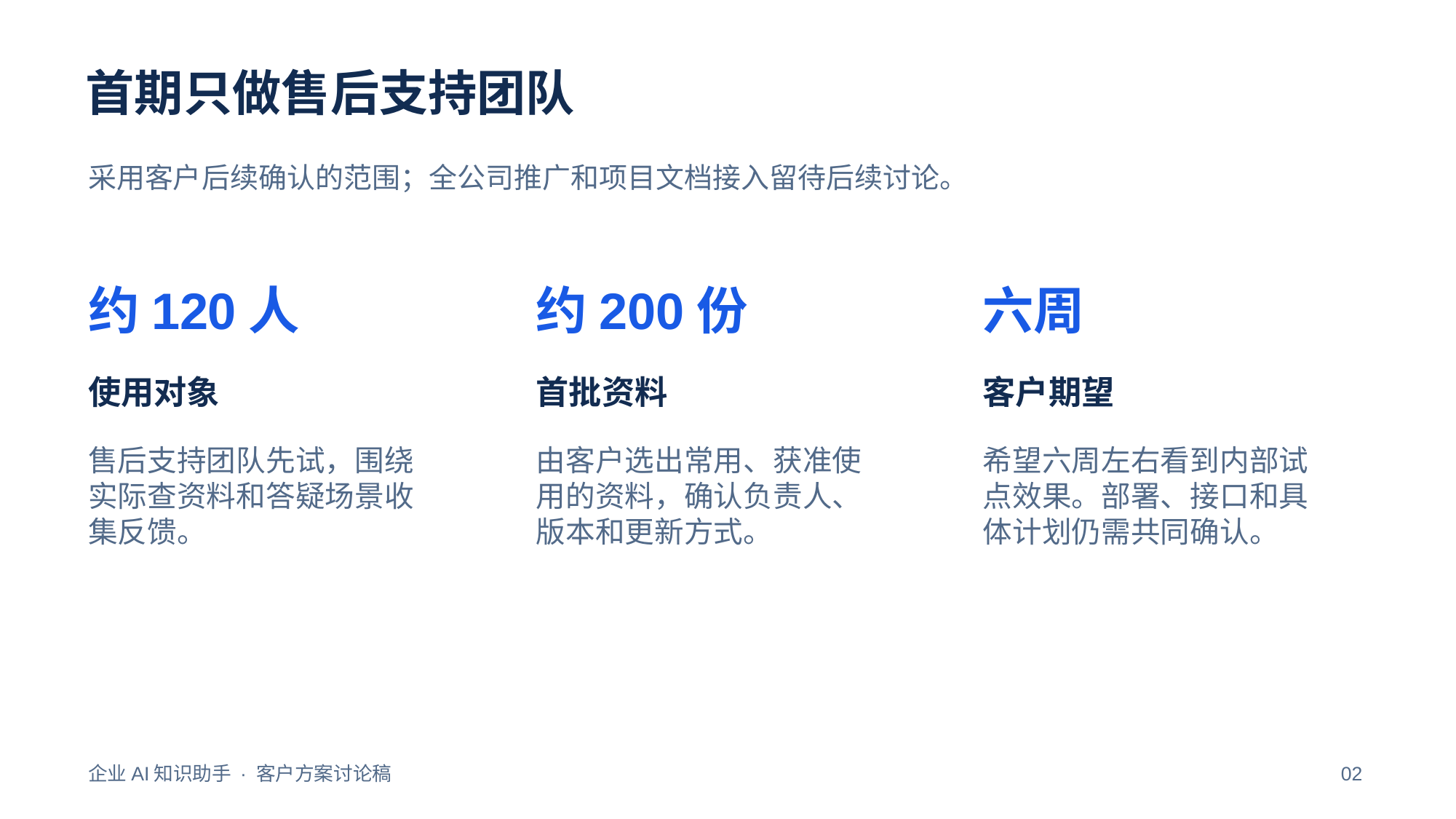

首期只做售后支持团队
采用客户后续确认的范围；全公司推广和项目文档接入留待后续讨论。
约120人
约200份
六周
使用对象
首批资料
客户期望
售后支持团队先试，围绕实际查资料和答疑场景收集反馈。
由客户选出常用、获准使用的资料，确认负责人、版本和更新方式。
希望六周左右看到内部试点效果。部署、接口和具体计划仍需共同确认。
企业AI知识助手 · 客户方案讨论稿
02